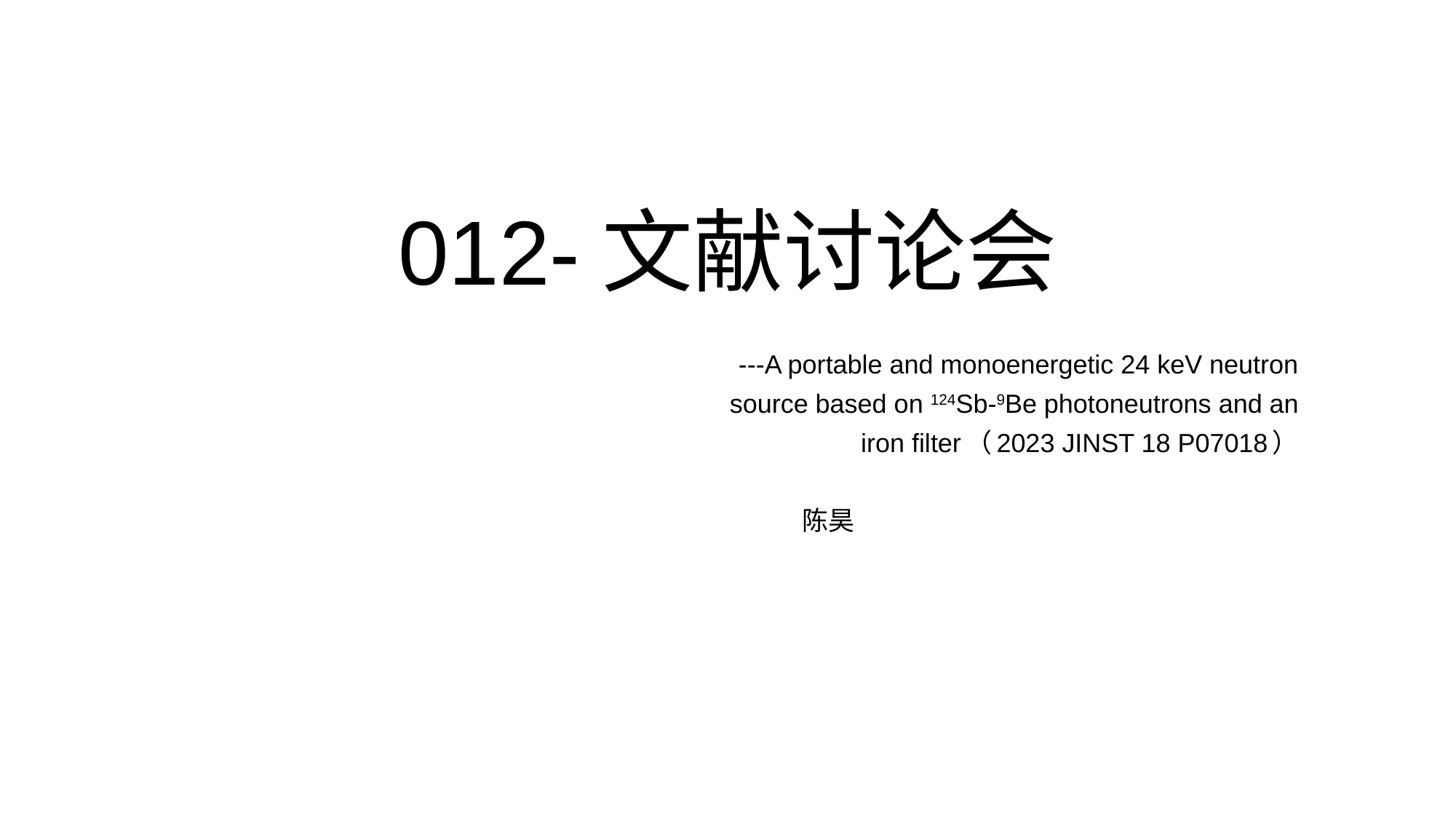

# 012-文献讨论会
---A portable and monoenergetic 24 keV neutron
source based on 124Sb-9Be photoneutrons and an
iron filter（2023 JINST 18 P07018）

陈昊